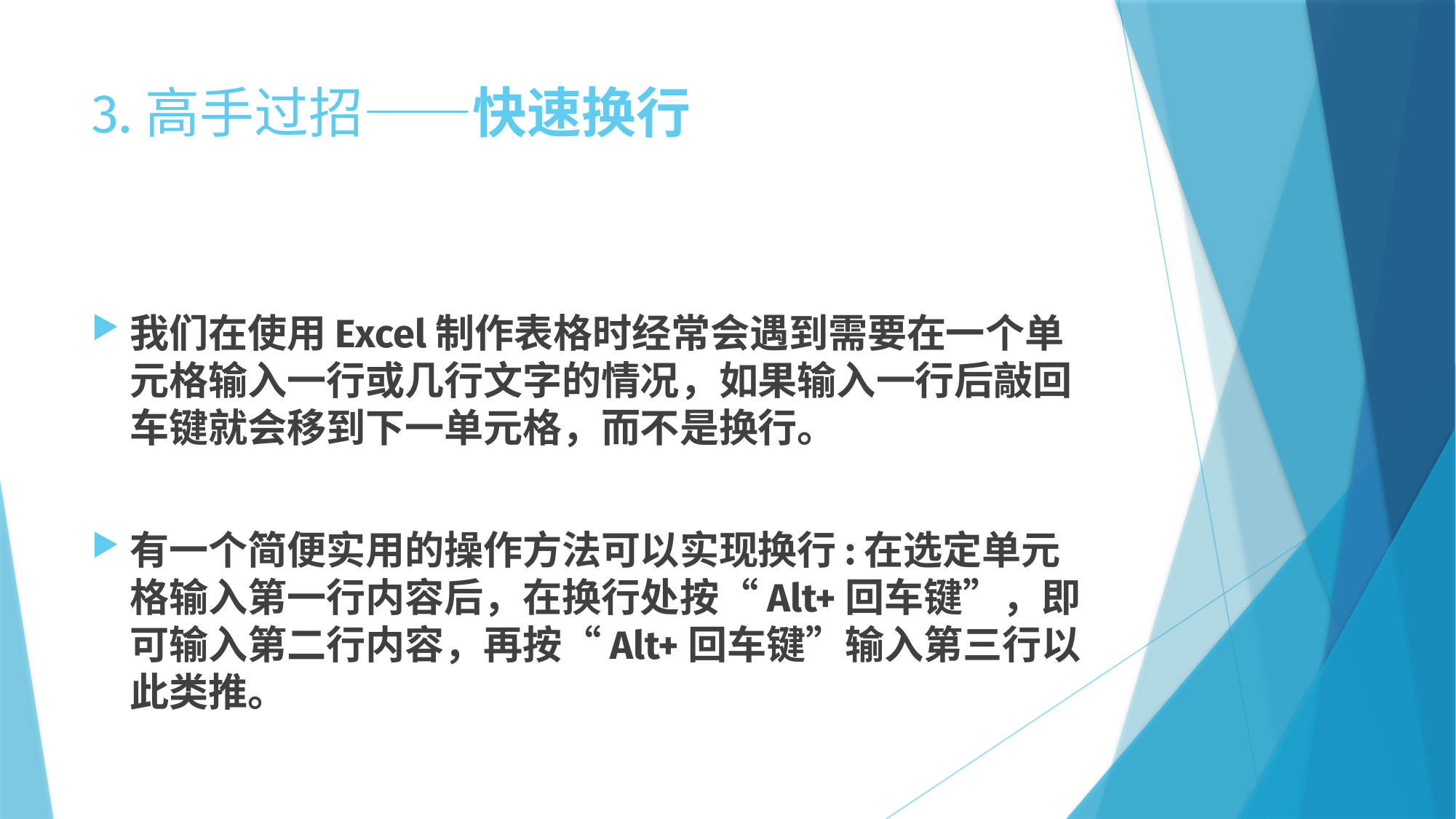

# 3.高手过招——快速换行

我们在使用Excel制作表格时经常会遇到需要在一个单元格输入一行或几行文字的情况，如果输入一行后敲回车键就会移到下一单元格，而不是换行。

有一个简便实用的操作方法可以实现换行:在选定单元格输入第一行内容后，在换行处按“Alt+回车键”，即可输入第二行内容，再按“Alt+回车键”输入第三行以此类推。